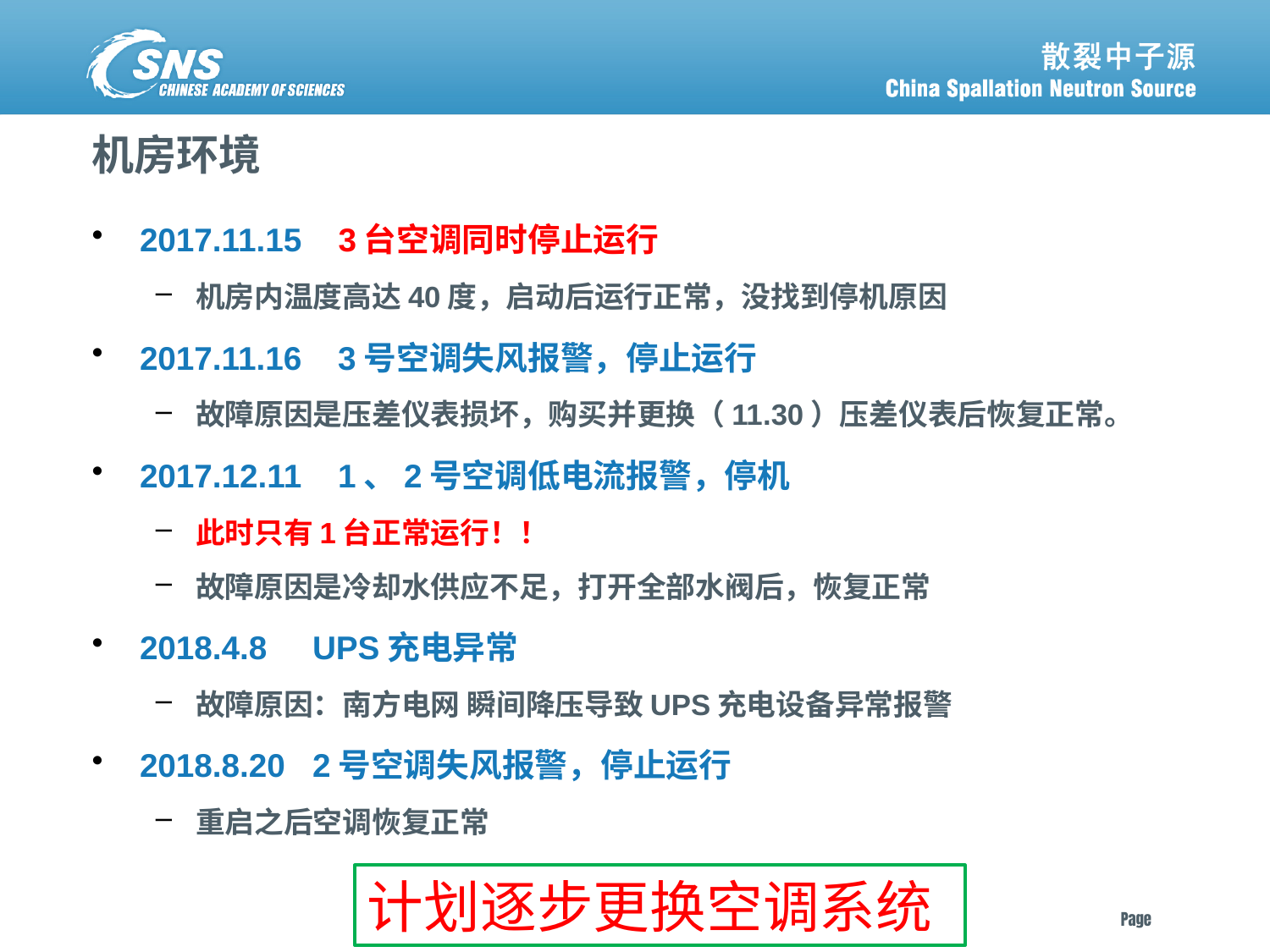

# 机房环境
2017.11.15    3台空调同时停止运行
机房内温度高达40度，启动后运行正常，没找到停机原因
2017.11.16    3号空调失风报警，停止运行
故障原因是压差仪表损坏，购买并更换（11.30）压差仪表后恢复正常。
2017.12.11    1、2号空调低电流报警，停机
此时只有1台正常运行！！
故障原因是冷却水供应不足，打开全部水阀后，恢复正常
2018.4.8     UPS充电异常
故障原因：南方电网 瞬间降压导致UPS充电设备异常报警
2018.8.20   2号空调失风报警，停止运行
重启之后空调恢复正常
计划逐步更换空调系统
7